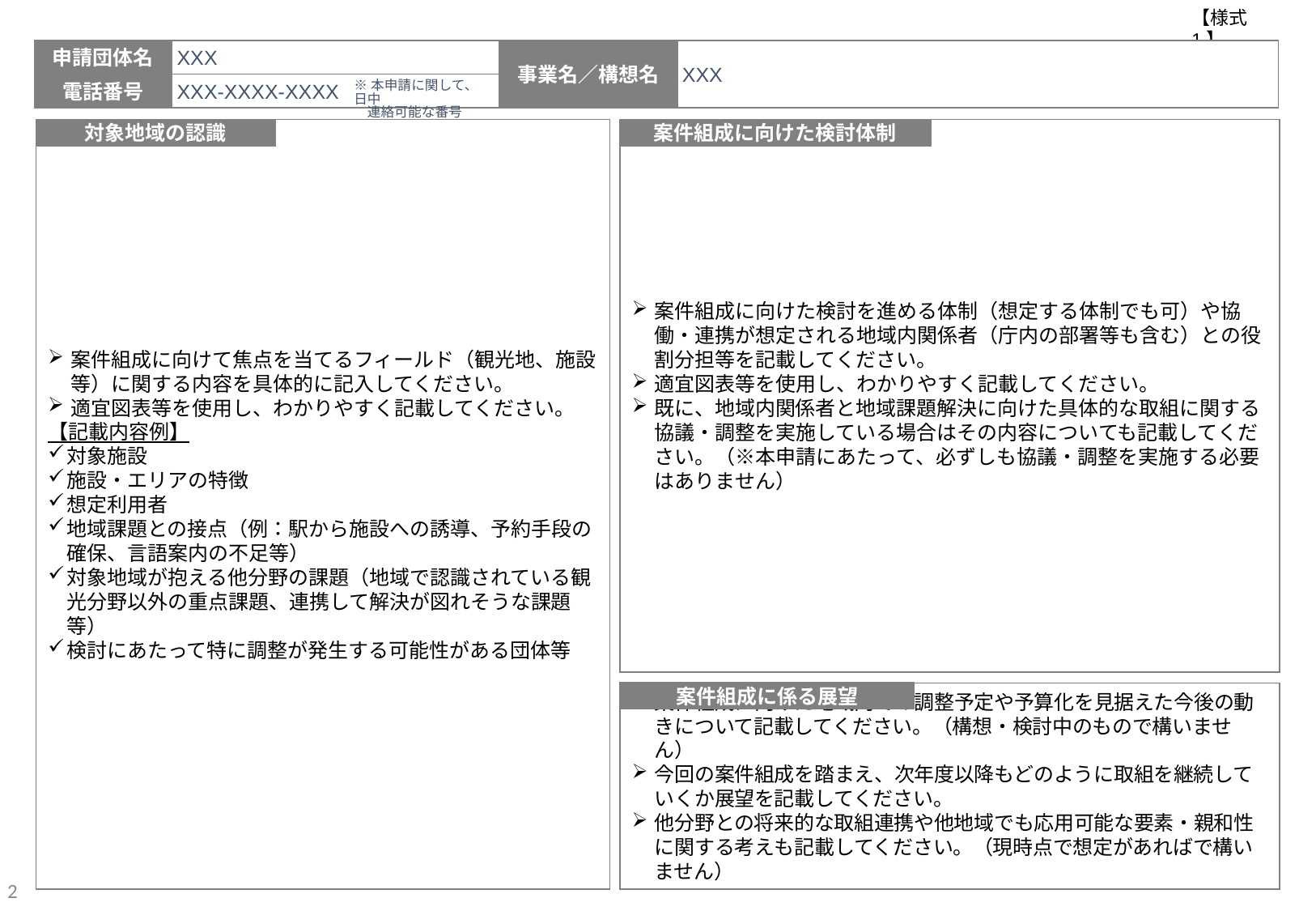

【様式1】
事業名／構想名
XXX
申請団体名
XXX
電話番号
XXX-XXXX-XXXX
※本申請に関して、日中
　連絡可能な番号
案件組成に向けて焦点を当てるフィールド（観光地、施設等）に関する内容を具体的に記入してください。
適宜図表等を使用し、わかりやすく記載してください。
【記載内容例】
対象施設
施設・エリアの特徴
想定利用者
地域課題との接点（例：駅から施設への誘導、予約手段の確保、言語案内の不足等）
対象地域が抱える他分野の課題（地域で認識されている観光分野以外の重点課題、連携して解決が図れそうな課題等）
検討にあたって特に調整が発生する可能性がある団体等
対象地域の認識
案件組成に向けた検討を進める体制（想定する体制でも可）や協働・連携が想定される地域内関係者（庁内の部署等も含む）との役割分担等を記載してください。
適宜図表等を使用し、わかりやすく記載してください。
既に、地域内関係者と地域課題解決に向けた具体的な取組に関する協議・調整を実施している場合はその内容についても記載してください。（※本申請にあたって、必ずしも協議・調整を実施する必要はありません）
案件組成に向けた検討体制
案件組成に係る展望
案件組成に向けた地域内での調整予定や予算化を見据えた今後の動きについて記載してください。（構想・検討中のもので構いません）
今回の案件組成を踏まえ、次年度以降もどのように取組を継続していくか展望を記載してください。
他分野との将来的な取組連携や他地域でも応用可能な要素・親和性に関する考えも記載してください。（現時点で想定があればで構いません）
2